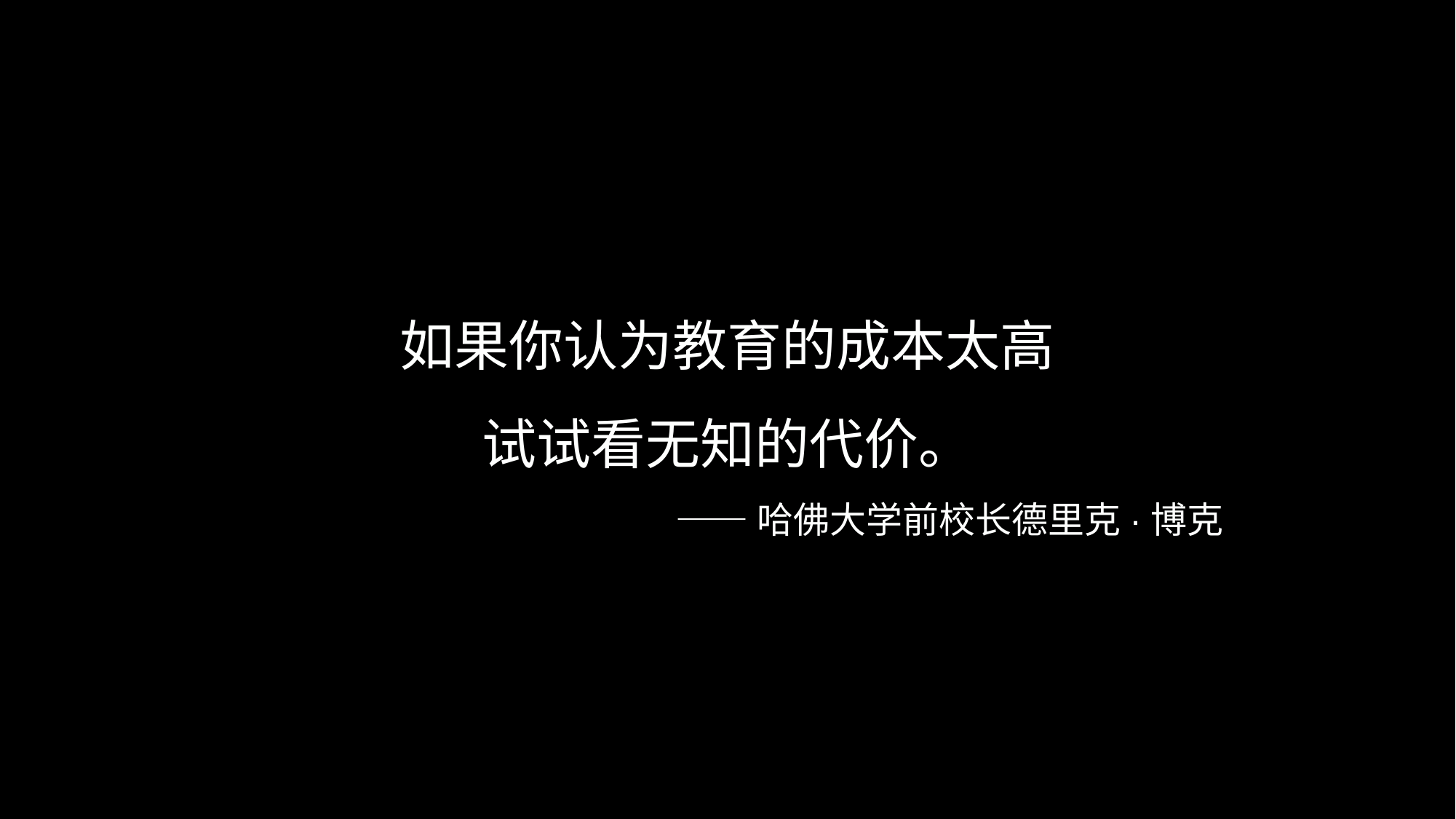

如果你认为教育的成本太高
试试看无知的代价。
——哈佛大学前校长德里克·博克
#